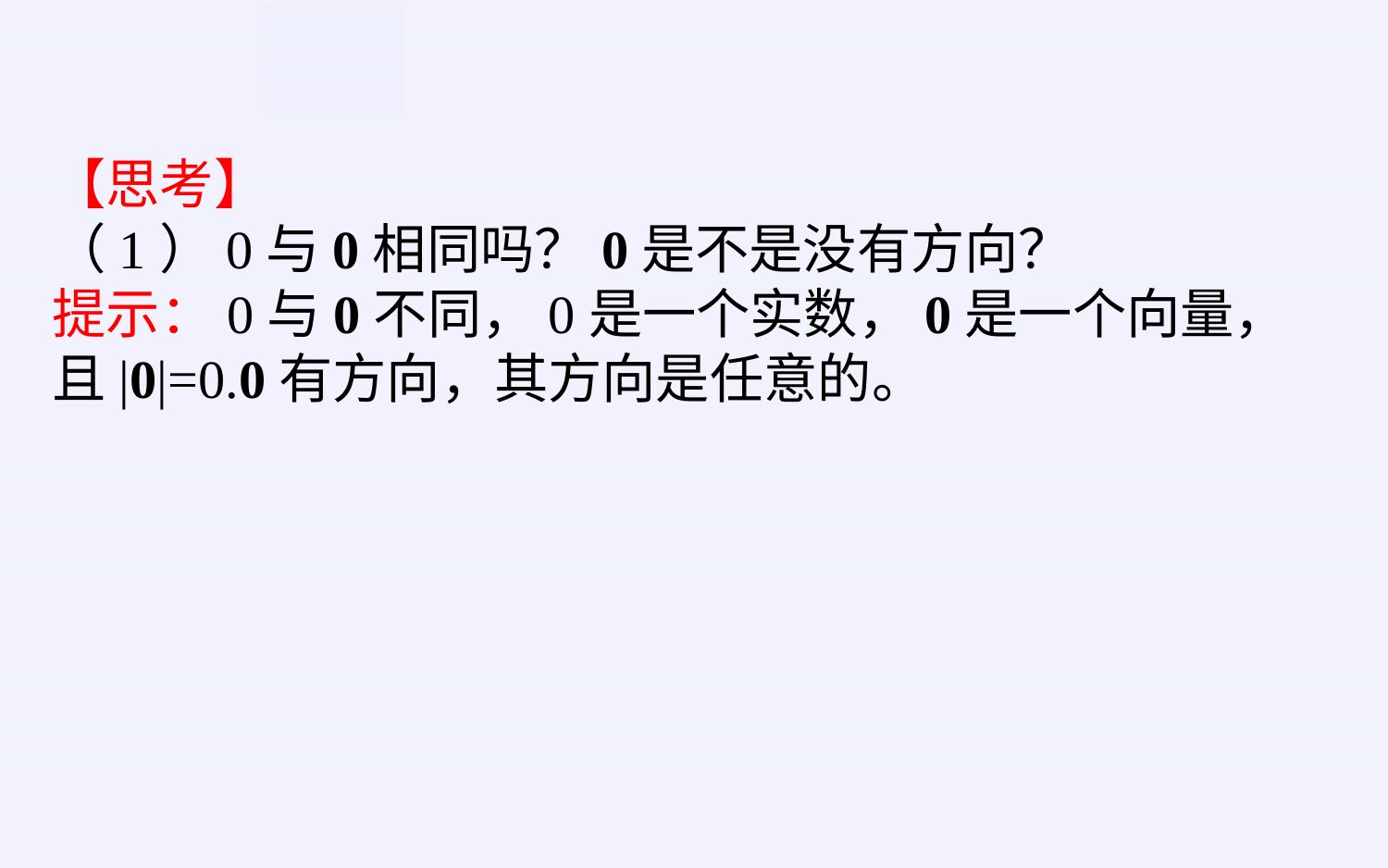

【思考】
（1）0与0相同吗？0是不是没有方向？
提示：0与0不同，0是一个实数，0是一个向量，且|0|=0.0有方向，其方向是任意的。